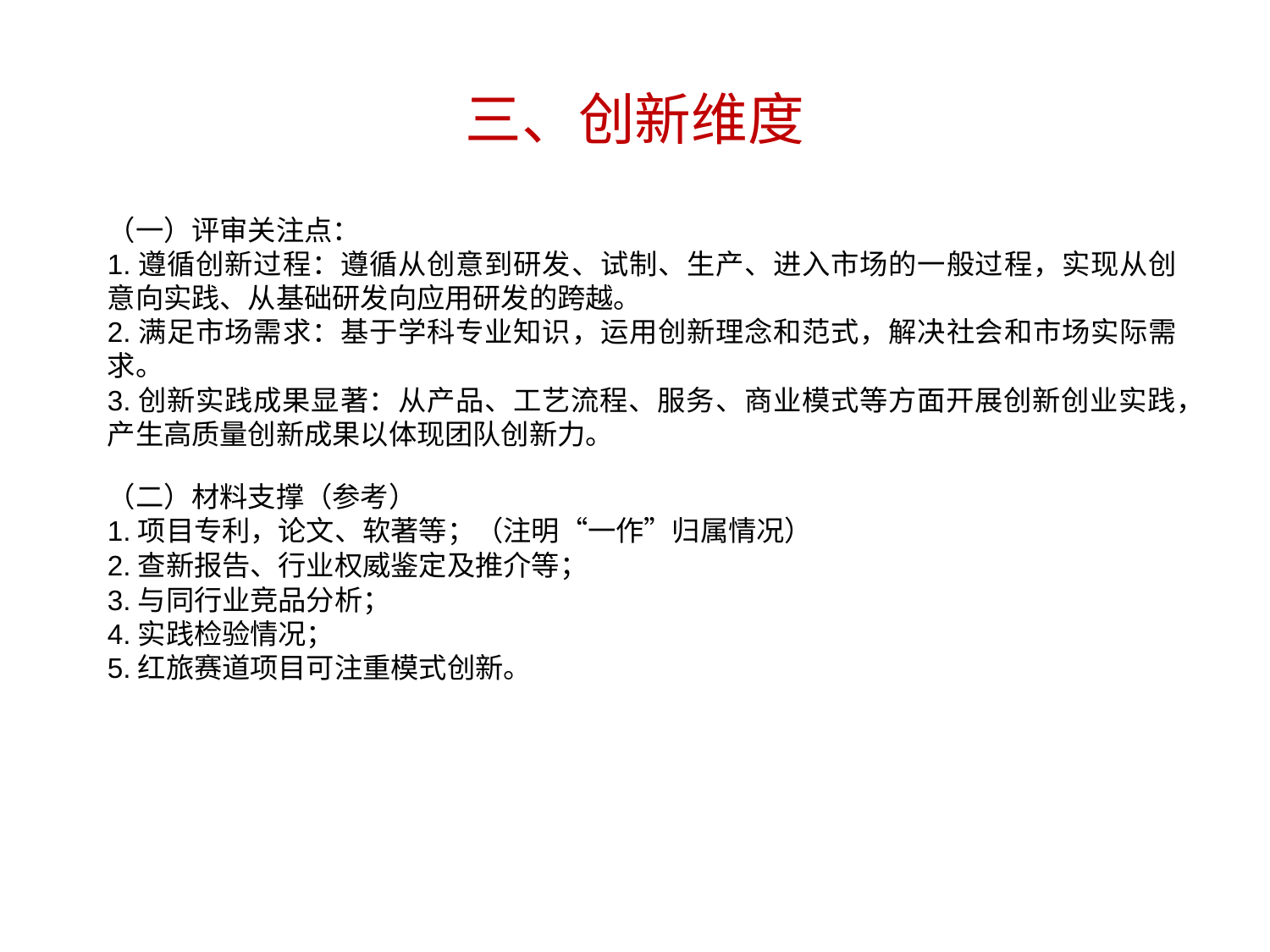

# 三、创新维度
（一）评审关注点：
1.遵循创新过程：遵循从创意到研发、试制、生产、进入市场的一般过程，实现从创意向实践、从基础研发向应用研发的跨越。
2.满足市场需求：基于学科专业知识，运用创新理念和范式，解决社会和市场实际需求。
3.创新实践成果显著：从产品、工艺流程、服务、商业模式等方面开展创新创业实践，产生高质量创新成果以体现团队创新力。

（二）材料支撑（参考）
1.项目专利，论文、软著等；（注明“一作”归属情况）
2.查新报告、行业权威鉴定及推介等；
3.与同行业竞品分析；
4.实践检验情况；
5.红旅赛道项目可注重模式创新。